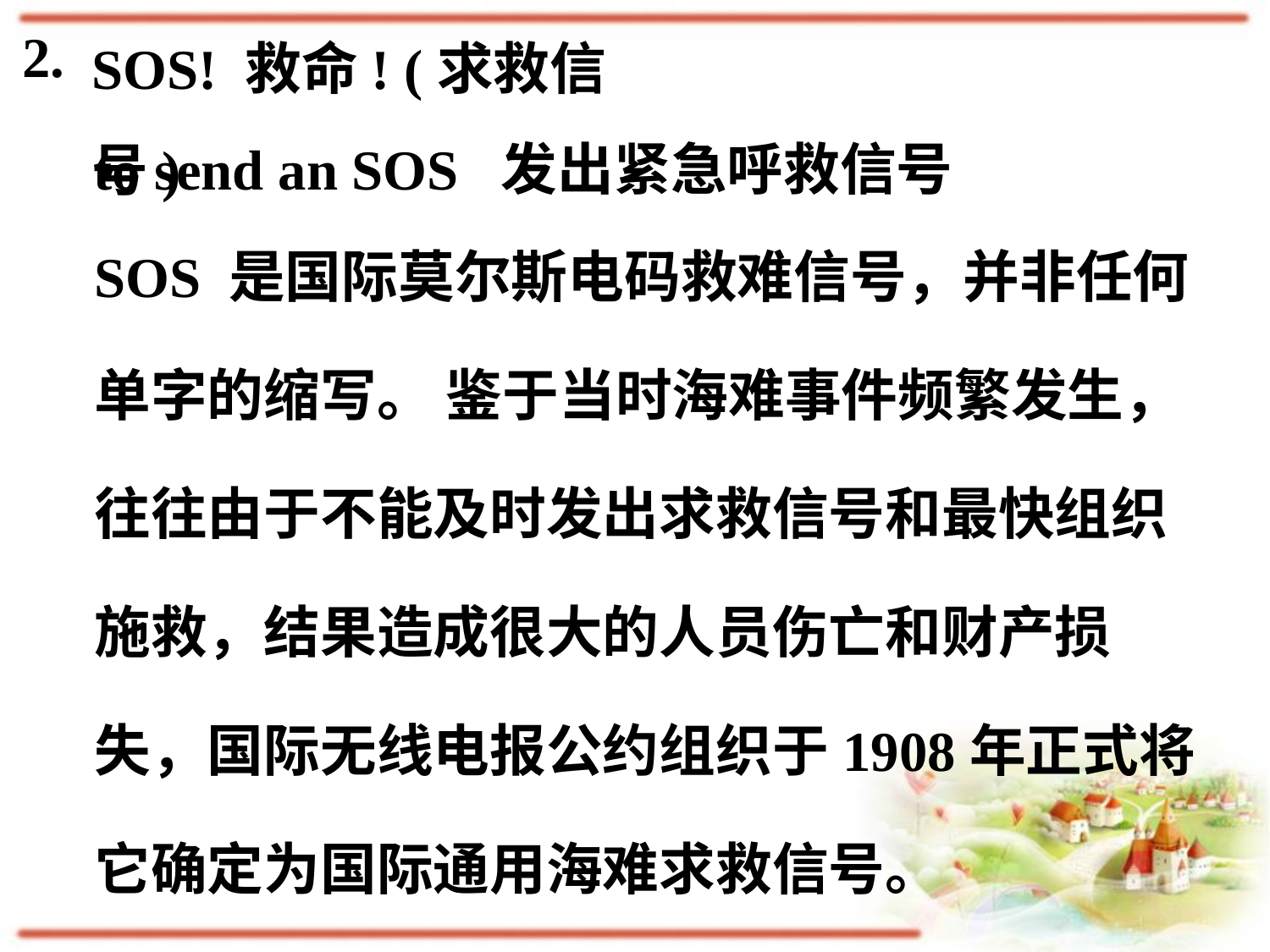

SOS! 救命! (求救信号)
2.
to send an SOS  发出紧急呼救信号
SOS 是国际莫尔斯电码救难信号，并非任何
单字的缩写。 鉴于当时海难事件频繁发生，
往往由于不能及时发出求救信号和最快组织
施救，结果造成很大的人员伤亡和财产损
失，国际无线电报公约组织于1908年正式将
它确定为国际通用海难求救信号。